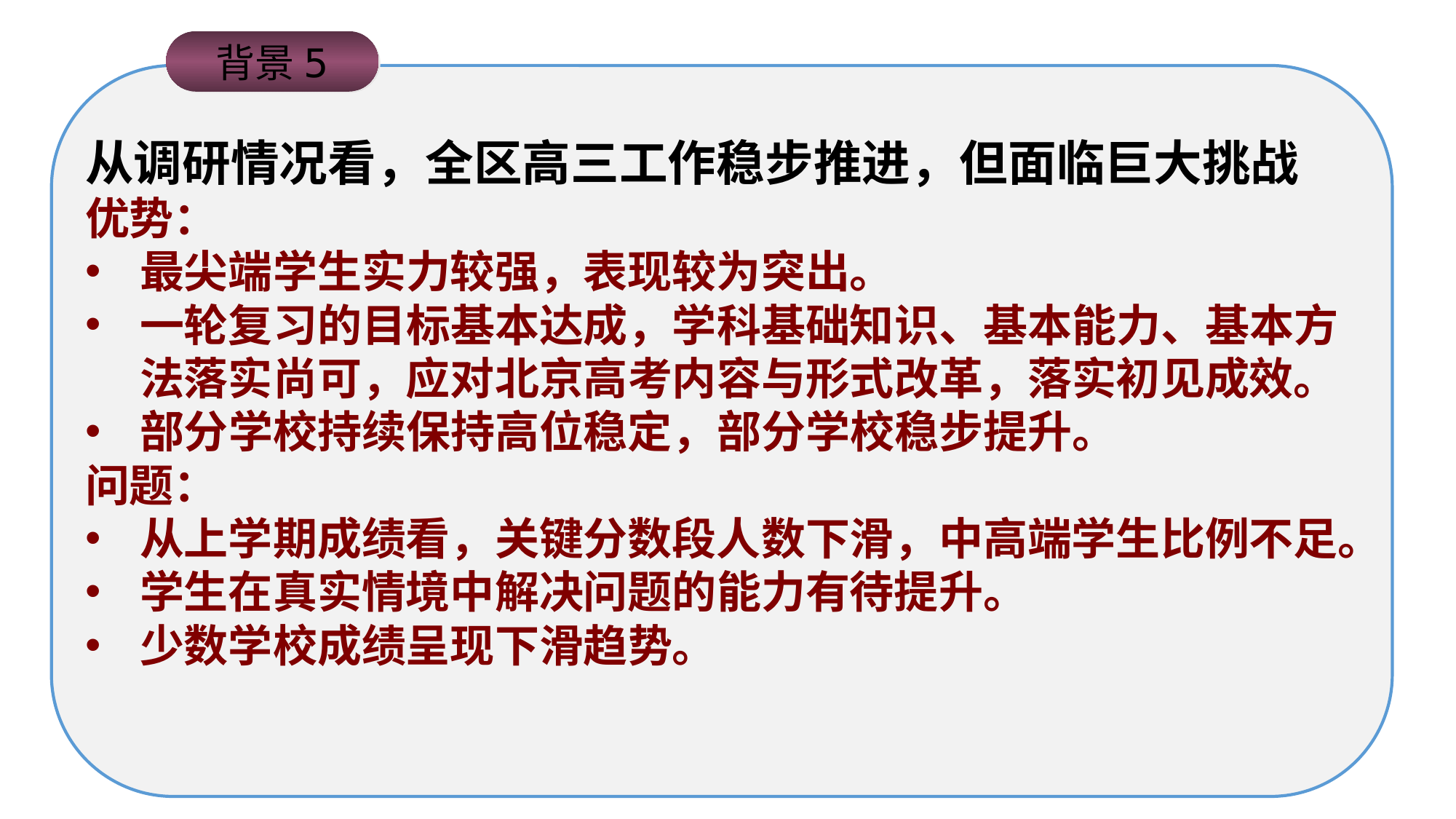

背景5

从调研情况看，全区高三工作稳步推进，但面临巨大挑战
优势：
最尖端学生实力较强，表现较为突出。
一轮复习的目标基本达成，学科基础知识、基本能力、基本方法落实尚可，应对北京高考内容与形式改革，落实初见成效。
部分学校持续保持高位稳定，部分学校稳步提升。
问题：
从上学期成绩看，关键分数段人数下滑，中高端学生比例不足。
学生在真实情境中解决问题的能力有待提升。
少数学校成绩呈现下滑趋势。